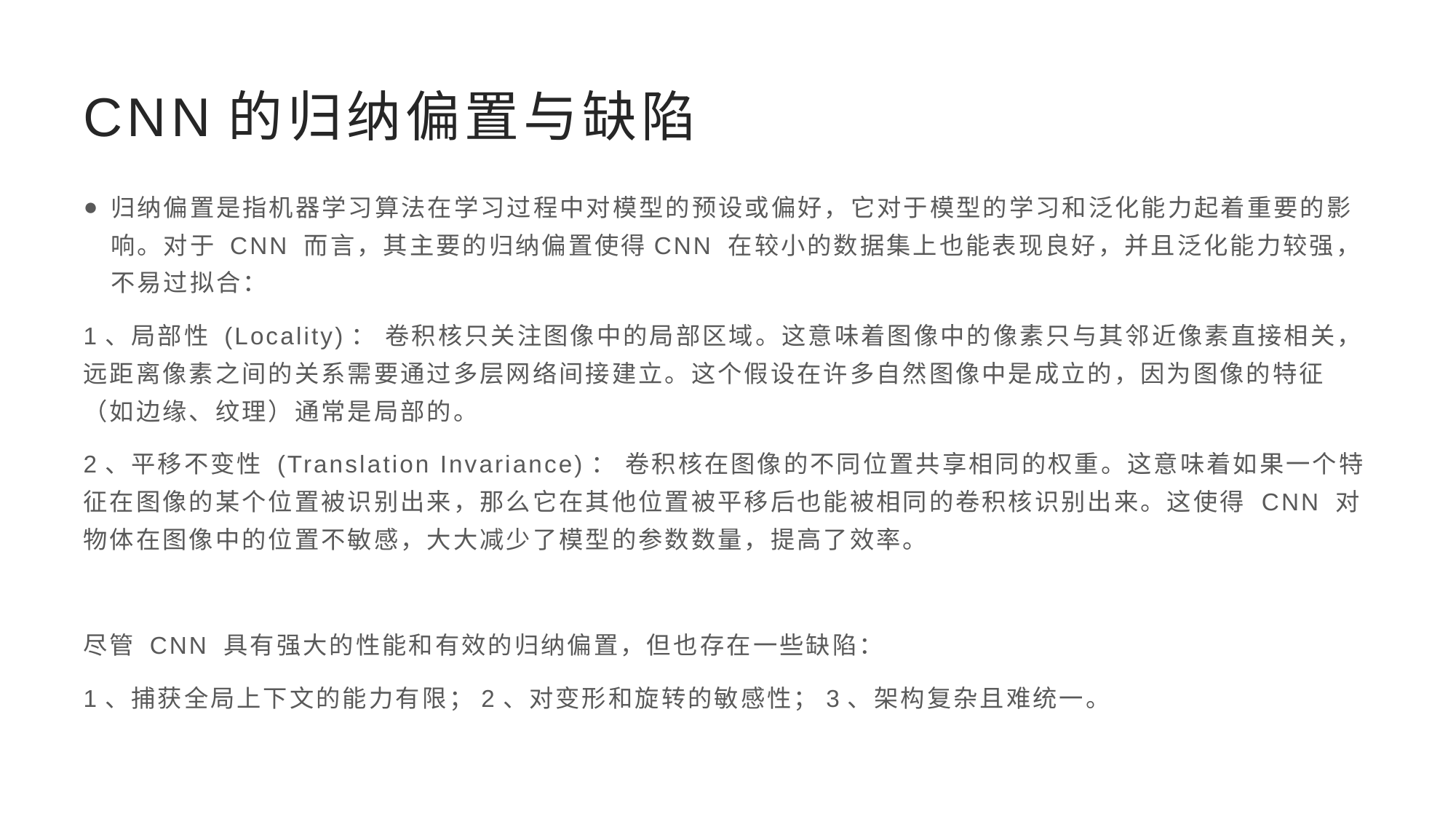

# CNN的归纳偏置与缺陷
归纳偏置是指机器学习算法在学习过程中对模型的预设或偏好，它对于模型的学习和泛化能力起着重要的影响。对于 CNN 而言，其主要的归纳偏置使得CNN 在较小的数据集上也能表现良好，并且泛化能力较强，不易过拟合：
1、局部性 (Locality)： 卷积核只关注图像中的局部区域。这意味着图像中的像素只与其邻近像素直接相关，远距离像素之间的关系需要通过多层网络间接建立。这个假设在许多自然图像中是成立的，因为图像的特征（如边缘、纹理）通常是局部的。
2、平移不变性 (Translation Invariance)： 卷积核在图像的不同位置共享相同的权重。这意味着如果一个特征在图像的某个位置被识别出来，那么它在其他位置被平移后也能被相同的卷积核识别出来。这使得 CNN 对物体在图像中的位置不敏感，大大减少了模型的参数数量，提高了效率。

尽管 CNN 具有强大的性能和有效的归纳偏置，但也存在一些缺陷：
1、捕获全局上下文的能力有限；2、对变形和旋转的敏感性；3、架构复杂且难统一。